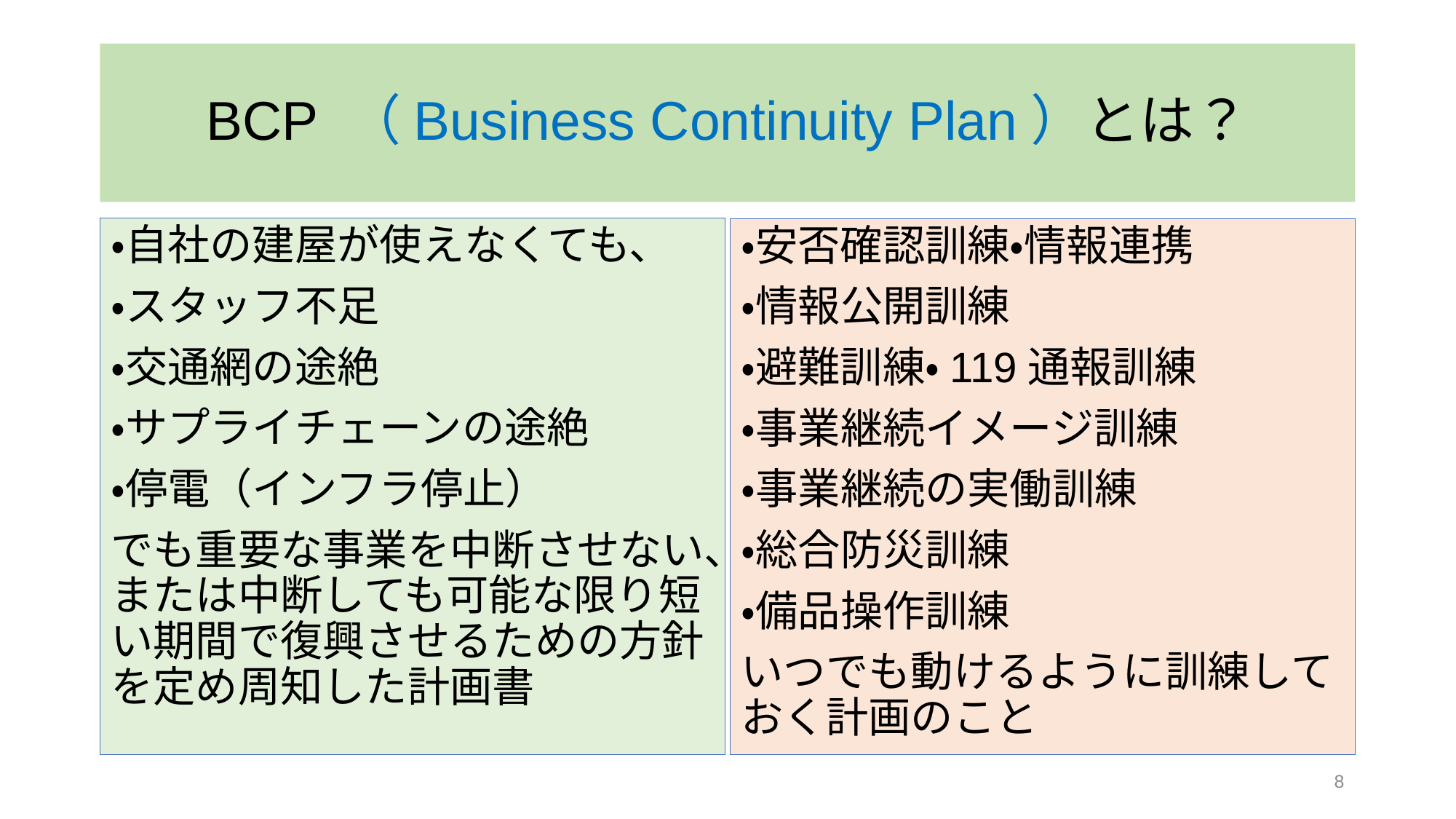

# BCP （Business Continuity Plan）とは？
・自社の建屋が使えなくても、
・スタッフ不足
・交通網の途絶
・サプライチェーンの途絶
・停電（インフラ停止）
でも重要な事業を中断させない、または中断しても可能な限り短い期間で復興させるための方針を定め周知した計画書

・安否確認訓練・情報連携
・情報公開訓練
・避難訓練・119通報訓練
・事業継続イメージ訓練
・事業継続の実働訓練
・総合防災訓練
・備品操作訓練
いつでも動けるように訓練しておく計画のこと

8